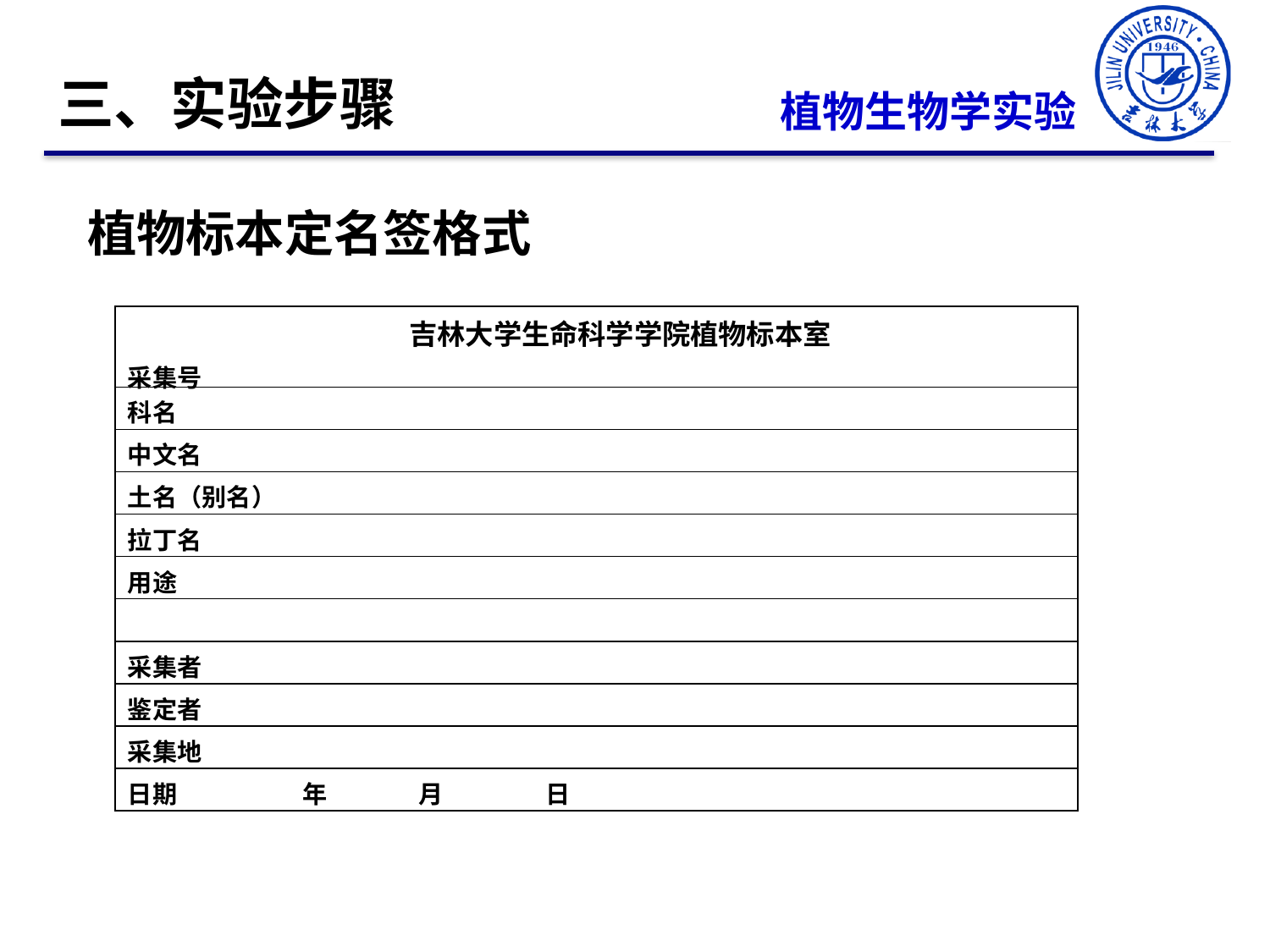

三、实验步骤
植物生物学实验
植物标本定名签格式

| 吉林大学生命科学学院植物标本室 采集号 |
| --- |
| 科名 |
| 中文名 |
| 土名（别名） |
| 拉丁名 |
| 用途 |
|  |
| 采集者 |
| 鉴定者 |
| 采集地 |
| 日期 年 月 日 |